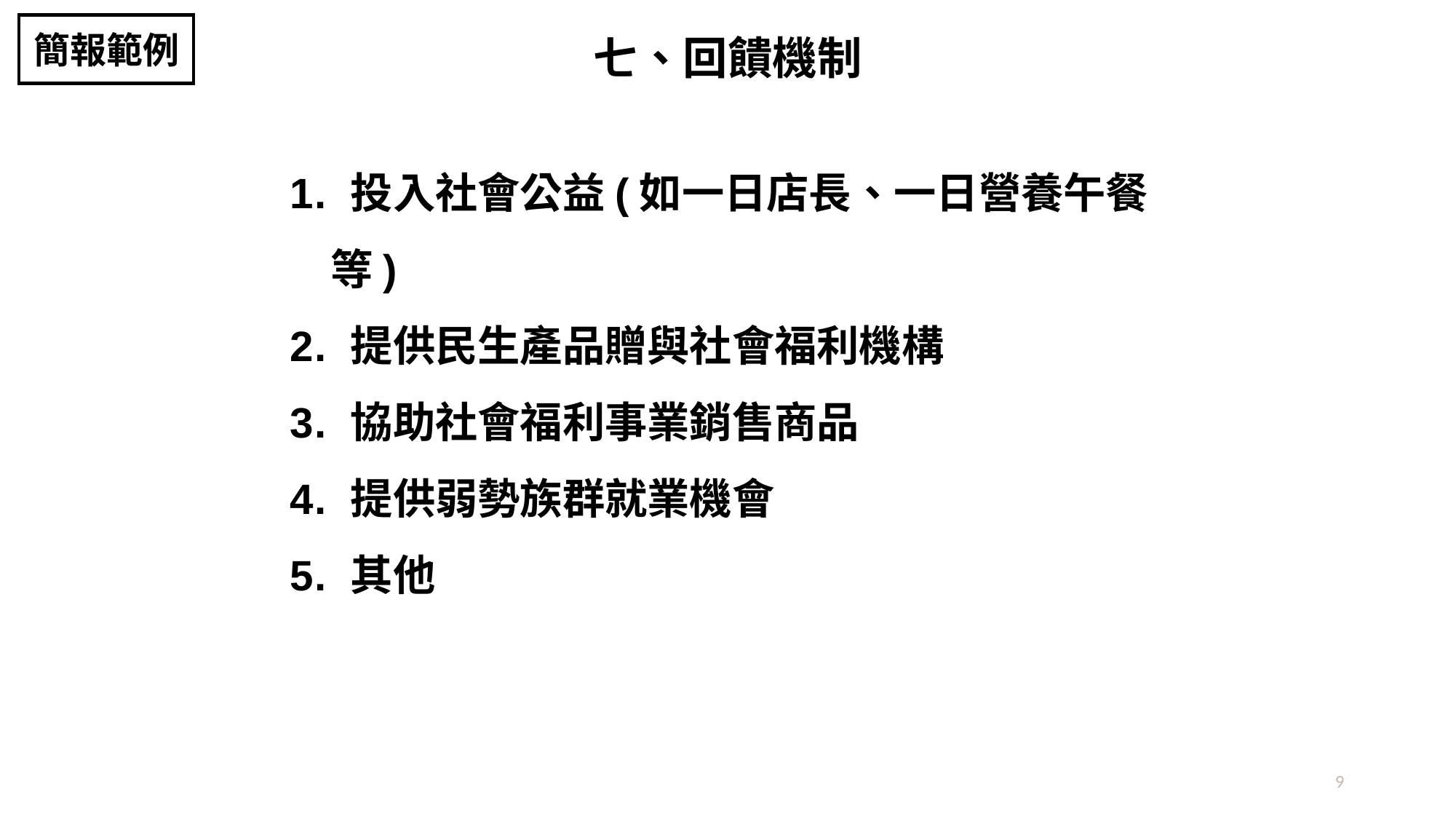

簡報範例
七、回饋機制
 投入社會公益(如一日店長、一日營養午餐等)
 提供民生產品贈與社會福利機構
 協助社會福利事業銷售商品
 提供弱勢族群就業機會
 其他
9